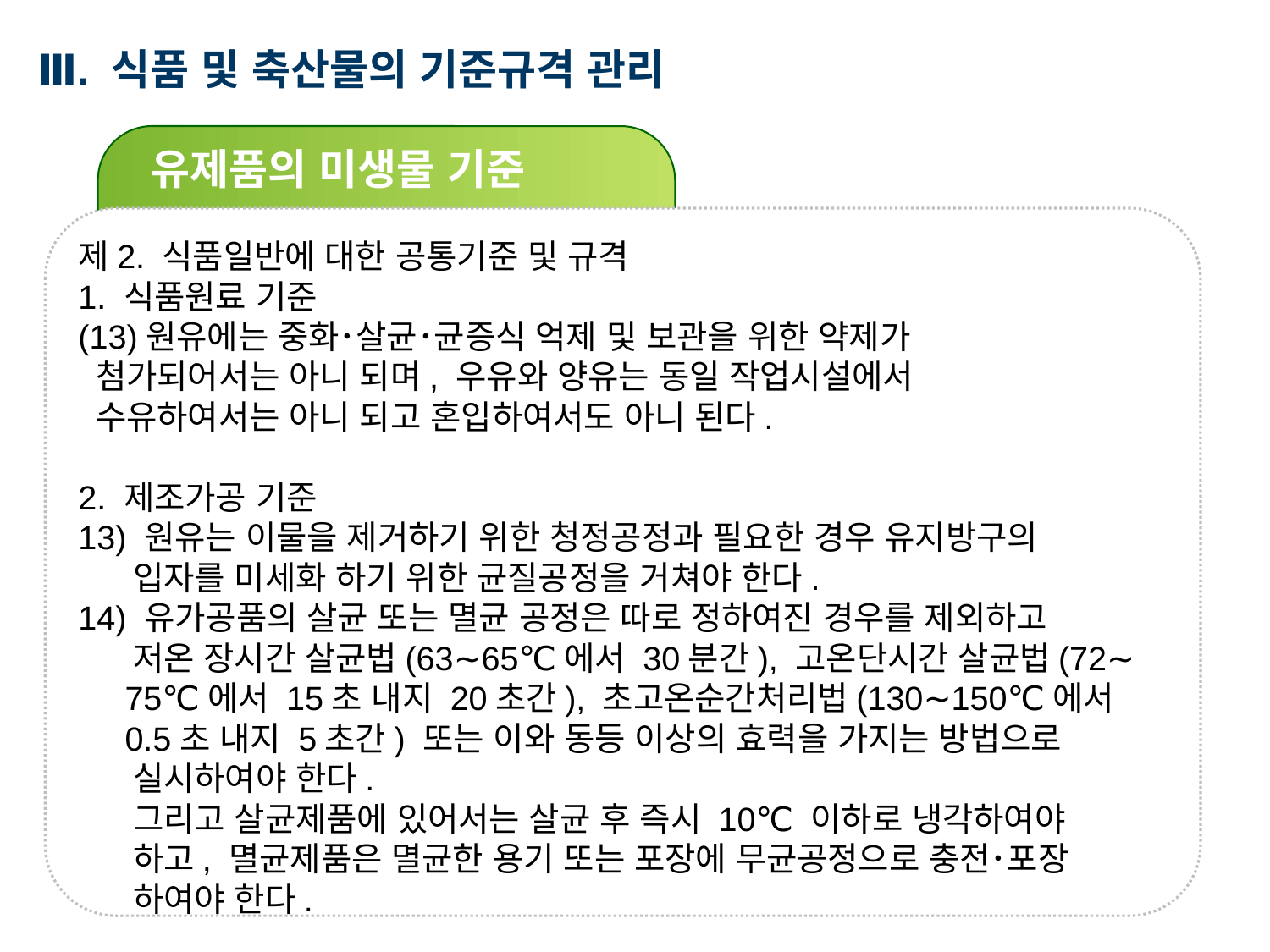

Ⅲ. 식품 및 축산물의 기준규격 관리

유제품의 미생물 기준
제2. 식품일반에 대한 공통기준 및 규격
1. 식품원료 기준
(13)원유에는 중화･살균･균증식 억제 및 보관을 위한 약제가
 첨가되어서는 아니 되며, 우유와 양유는 동일 작업시설에서
 수유하여서는 아니 되고 혼입하여서도 아니 된다.

2. 제조가공 기준
13) 원유는 이물을 제거하기 위한 청정공정과 필요한 경우 유지방구의
     입자를 미세화 하기 위한 균질공정을 거쳐야 한다.
14) 유가공품의 살균 또는 멸균 공정은 따로 정하여진 경우를 제외하고
     저온 장시간 살균법(63∼65℃에서 30분간), 고온단시간 살균법(72∼
     75℃에서 15초 내지 20초간), 초고온순간처리법(130∼150℃에서
     0.5초 내지 5초간) 또는 이와 동등 이상의 효력을 가지는 방법으로
     실시하여야 한다.
     그리고 살균제품에 있어서는 살균 후 즉시 10℃ 이하로 냉각하여야
     하고, 멸균제품은 멸균한 용기 또는 포장에 무균공정으로 충전･포장
     하여야 한다.